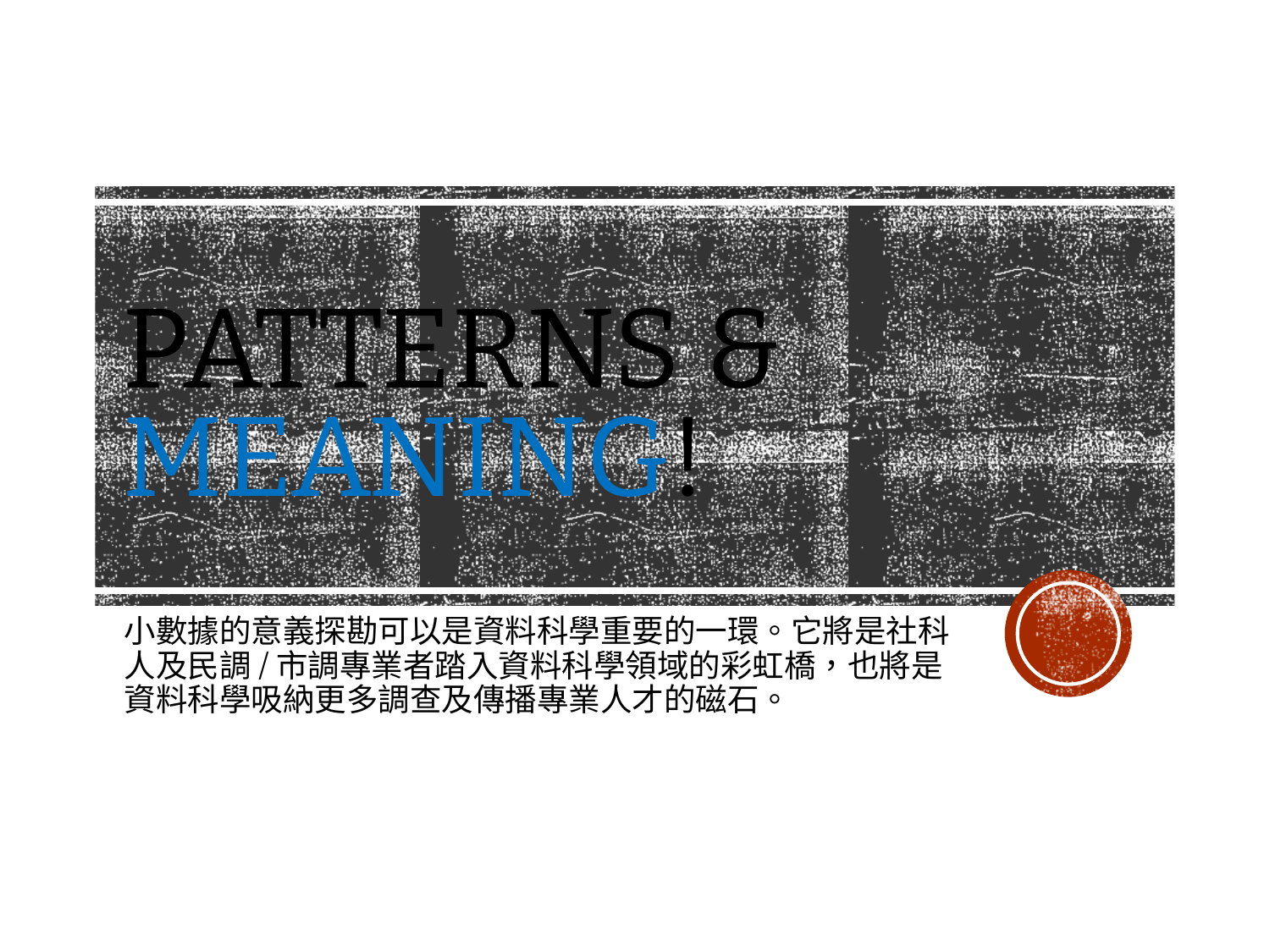

# Patterns & Meaning!
小數據的意義探勘可以是資料科學重要的一環。它將是社科人及民調/市調專業者踏入資料科學領域的彩虹橋，也將是資料科學吸納更多調查及傳播專業人才的磁石。